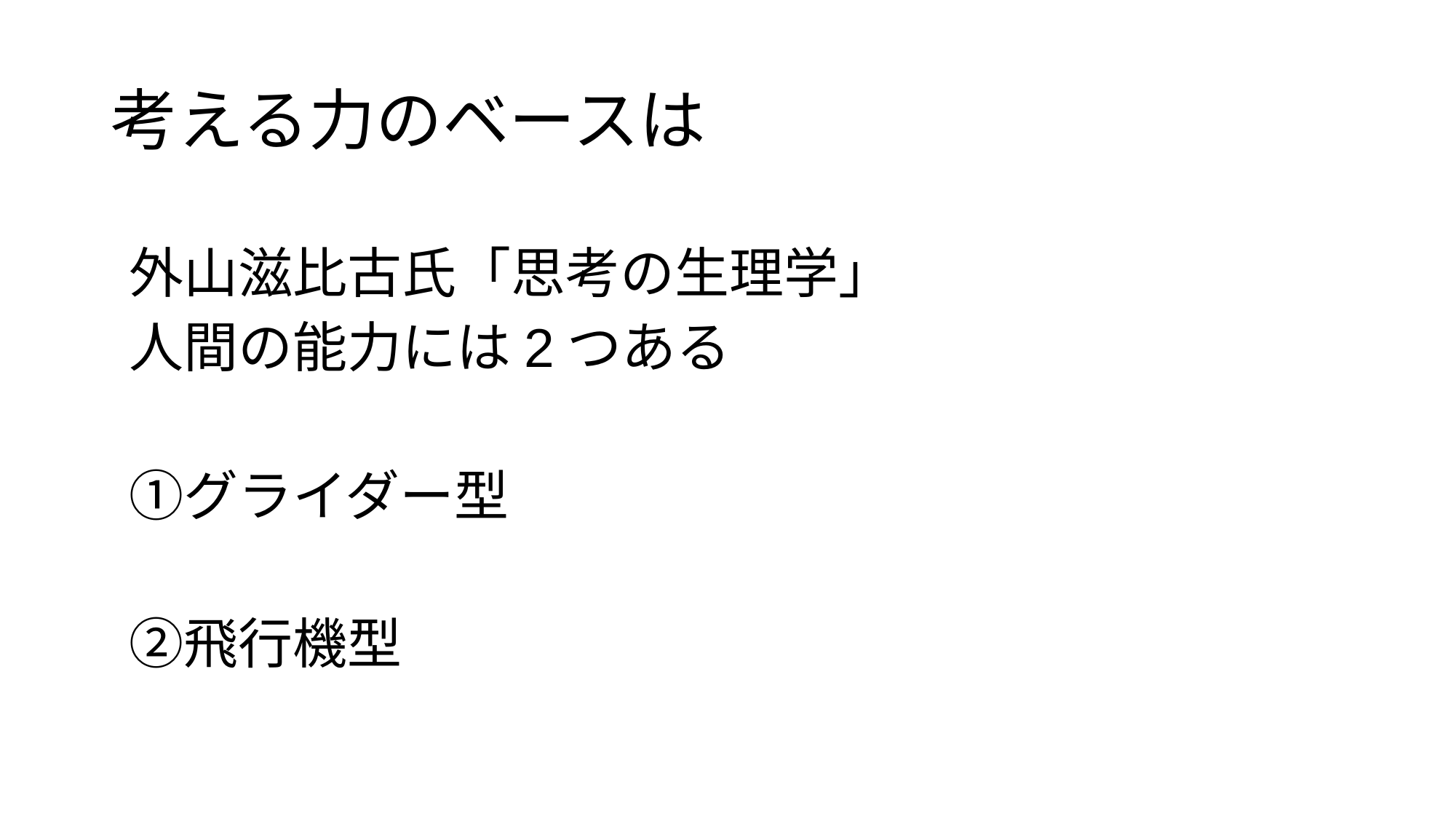

# 考える力のベースは

　外山滋比古氏「思考の生理学」
　人間の能力には2つある

　①グライダー型

　②飛行機型